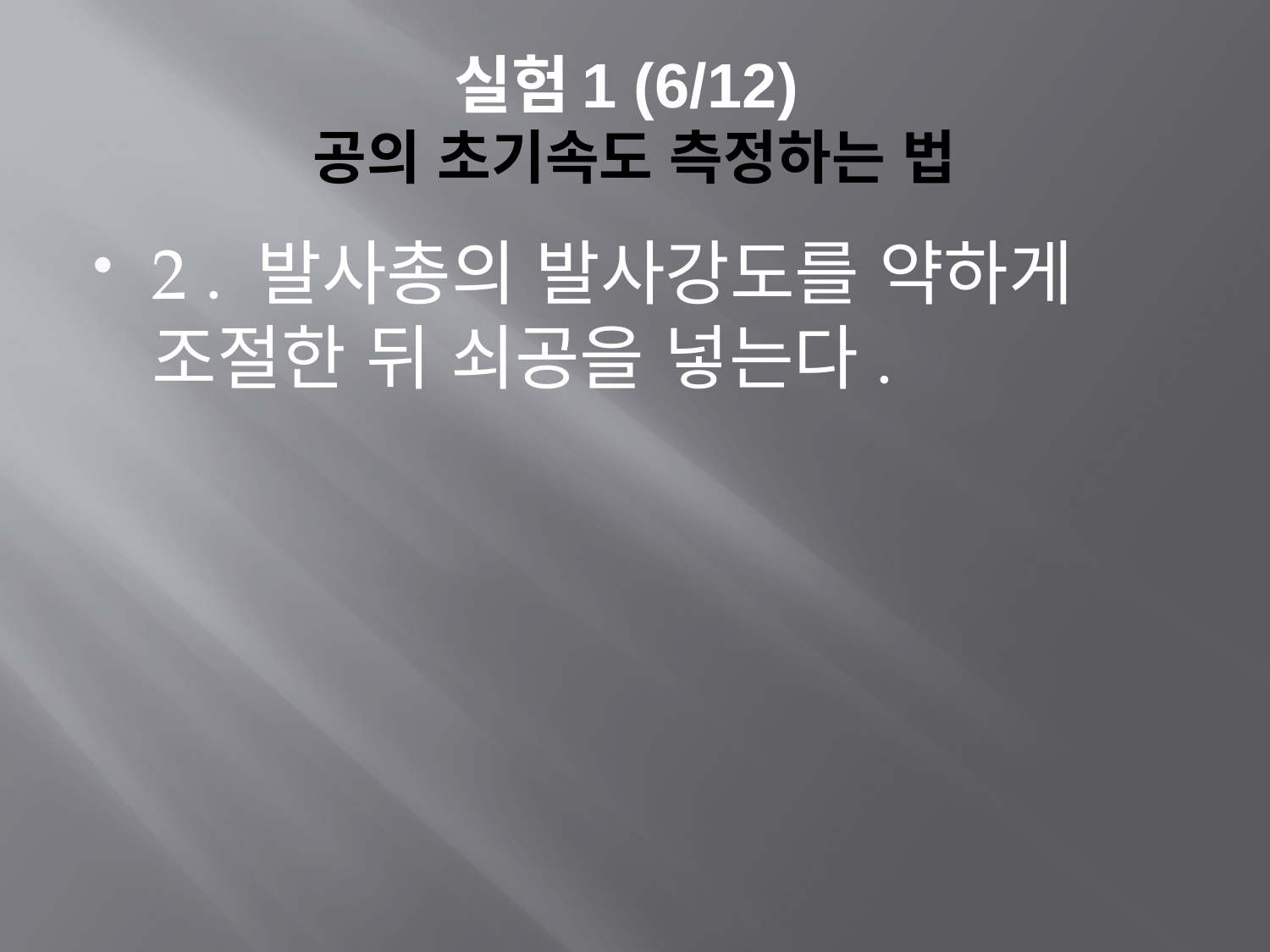

# 실험1 (6/12) 공의 초기속도 측정하는 법
2 . 발사총의 발사강도를 약하게 조절한 뒤 쇠공을 넣는다.